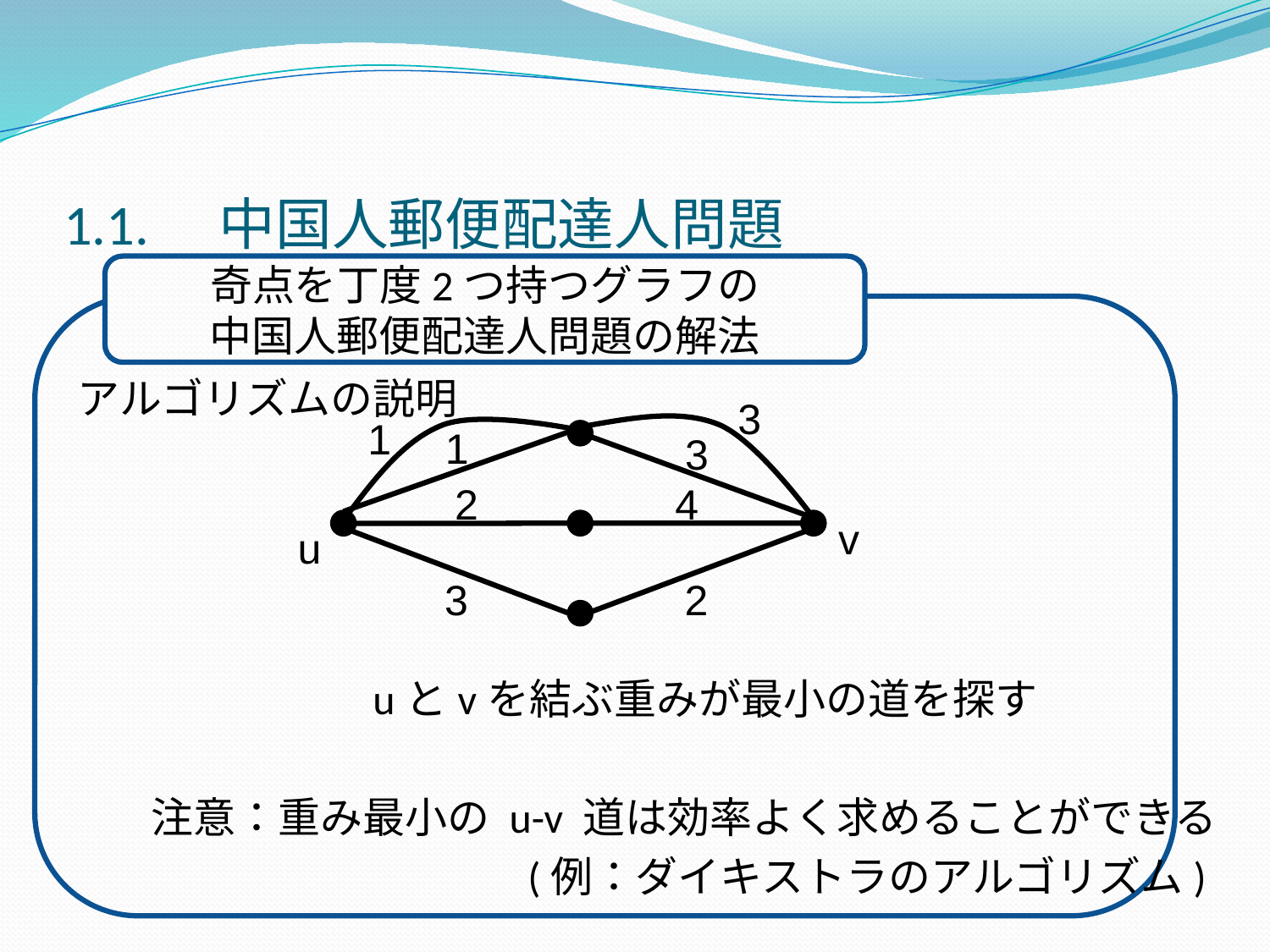

1.1.　中国人郵便配達人問題
奇点を丁度2つ持つグラフの
中国人郵便配達人問題の解法

　　　　　　uとvを結ぶ重みが最小の道を探す

　注意：重み最小の u-v 道は効率よく求めることができる
                                            (例：ダイキストラのアルゴリズム)
アルゴリズムの説明
3
1

1

3
2
4
v

u
3
2